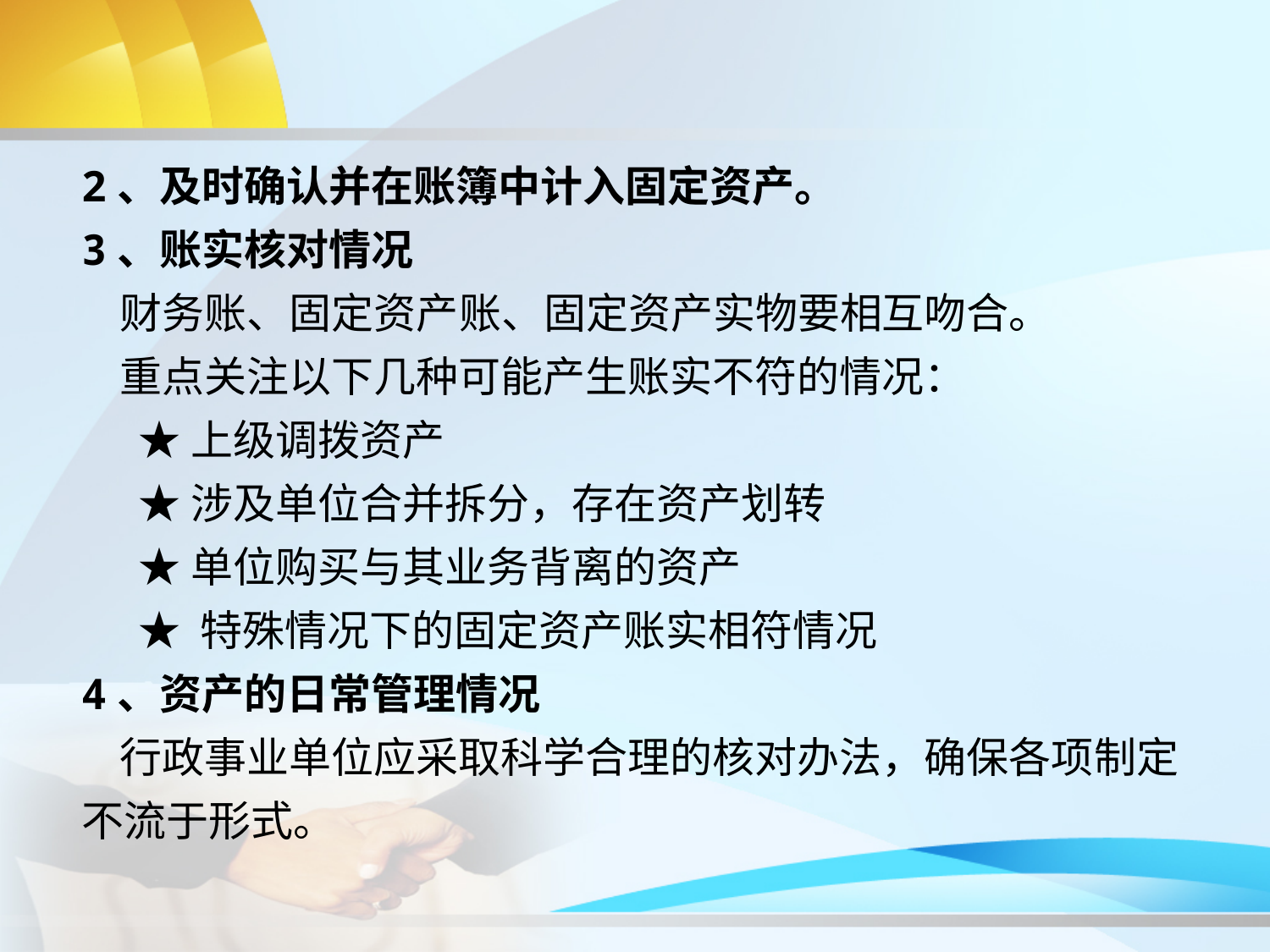

2、及时确认并在账簿中计入固定资产。
3、账实核对情况
   财务账、固定资产账、固定资产实物要相互吻合。
   重点关注以下几种可能产生账实不符的情况：
      ★上级调拨资产
      ★涉及单位合并拆分，存在资产划转
      ★单位购买与其业务背离的资产
      ★ 特殊情况下的固定资产账实相符情况
4、资产的日常管理情况
   行政事业单位应采取科学合理的核对办法，确保各项制定不流于形式。